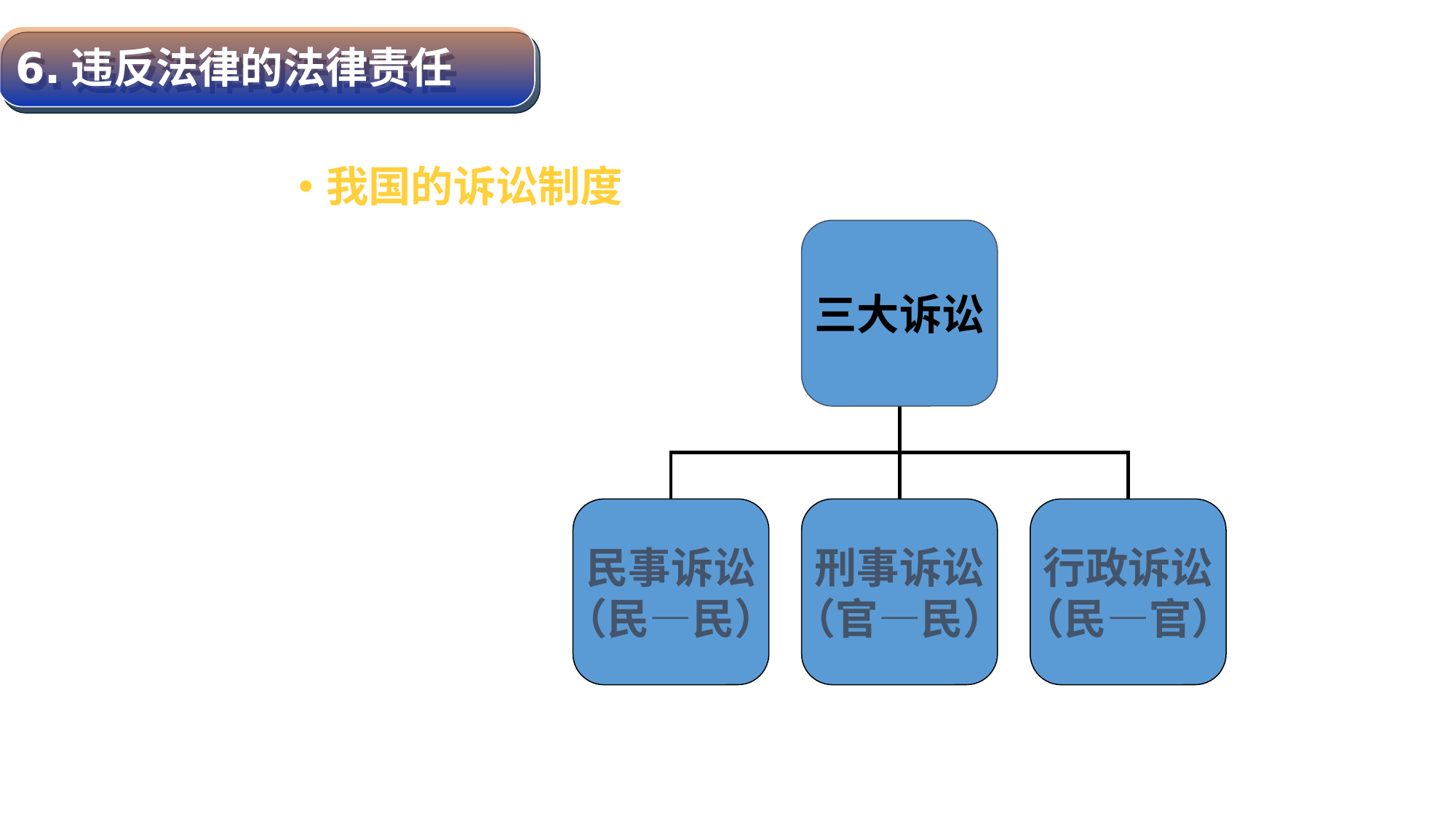

6.违反法律的法律责任
#
我国的诉讼制度

三大诉讼
民事诉讼
（民—民）
刑事诉讼
（官—民）
行政诉讼
（民—官）